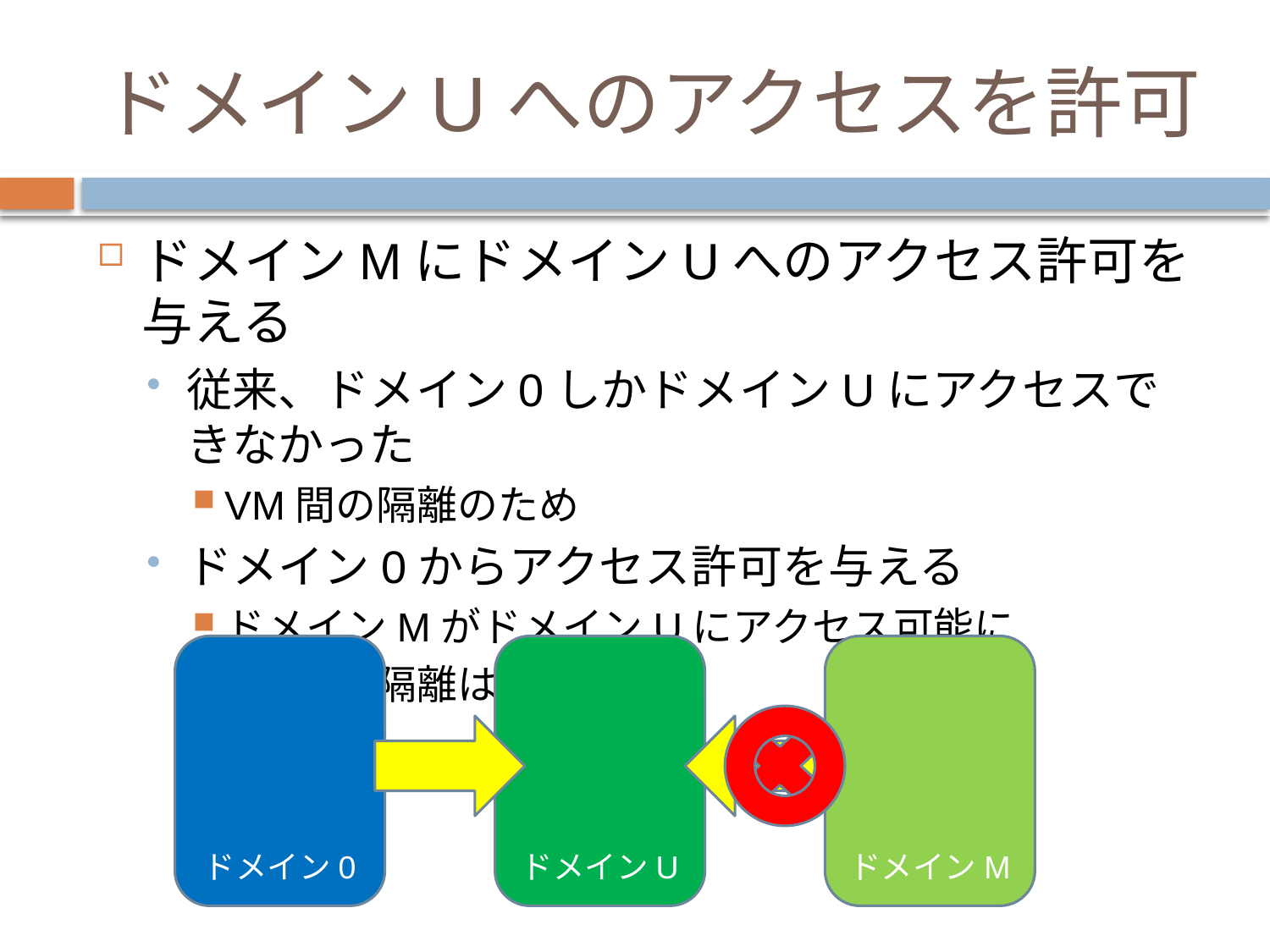

# ドメインUへのアクセスを許可
ドメインMにドメインUへのアクセス許可を与える
従来、ドメイン0しかドメインUにアクセスできなかった
VM間の隔離のため
ドメイン0からアクセス許可を与える
ドメインMがドメインUにアクセス可能に
VM間の隔離は維持できる

ドメイン0

ドメインU

ドメインM